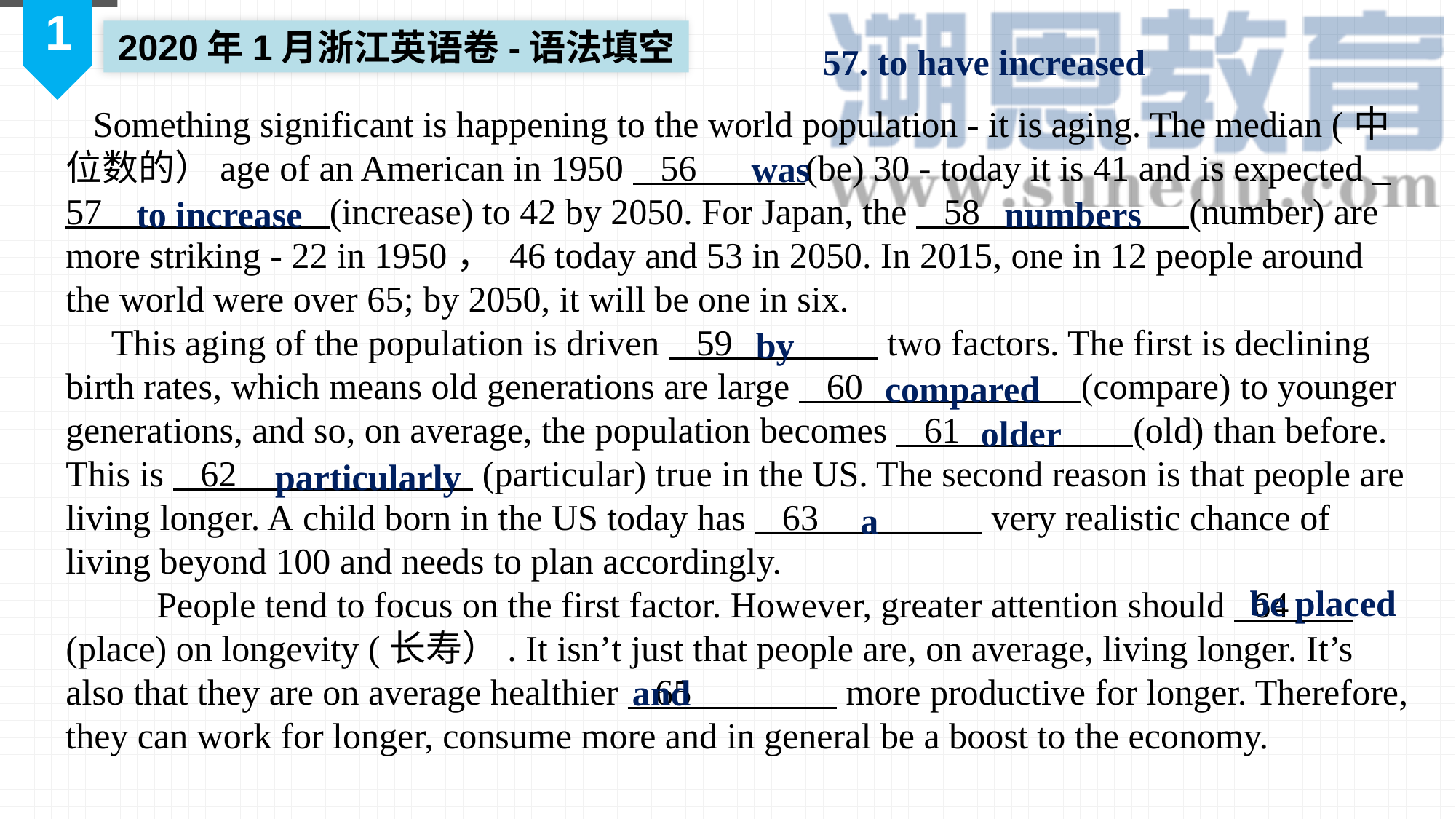

1
2020年1月浙江英语卷-语法填空
57. to have increased
   Something significant is happening to the world population - it is aging. The median (中位数的）age of an American in 1950    56            (be) 30 - today it is 41 and is expected    57                         (increase) to 42 by 2050. For Japan, the    58                       (number) are more striking - 22 in 1950， 46 today and 53 in 2050. In 2015, one in 12 people around the world were over 65; by 2050, it will be one in six.     This aging of the population is driven    59                 two factors. The first is declining birth rates, which means old generations are large    60                        (compare) to younger generations, and so, on average, the population becomes    61                   (old) than before. This is    62                           (particular) true in the US. The second reason is that people are living longer. A child born in the US today has    63                   very realistic chance of living beyond 100 and needs to plan accordingly.      People tend to focus on the first factor. However, greater attention should   64        (place) on longevity (长寿）. It isn’t just that people are, on average, living longer. It’s also that they are on average healthier    65                 more productive for longer. Therefore, they can work for longer, consume more and in general be a boost to the economy.
was
 to increase
numbers
by
compared
older
particularly
 a
be placed
and